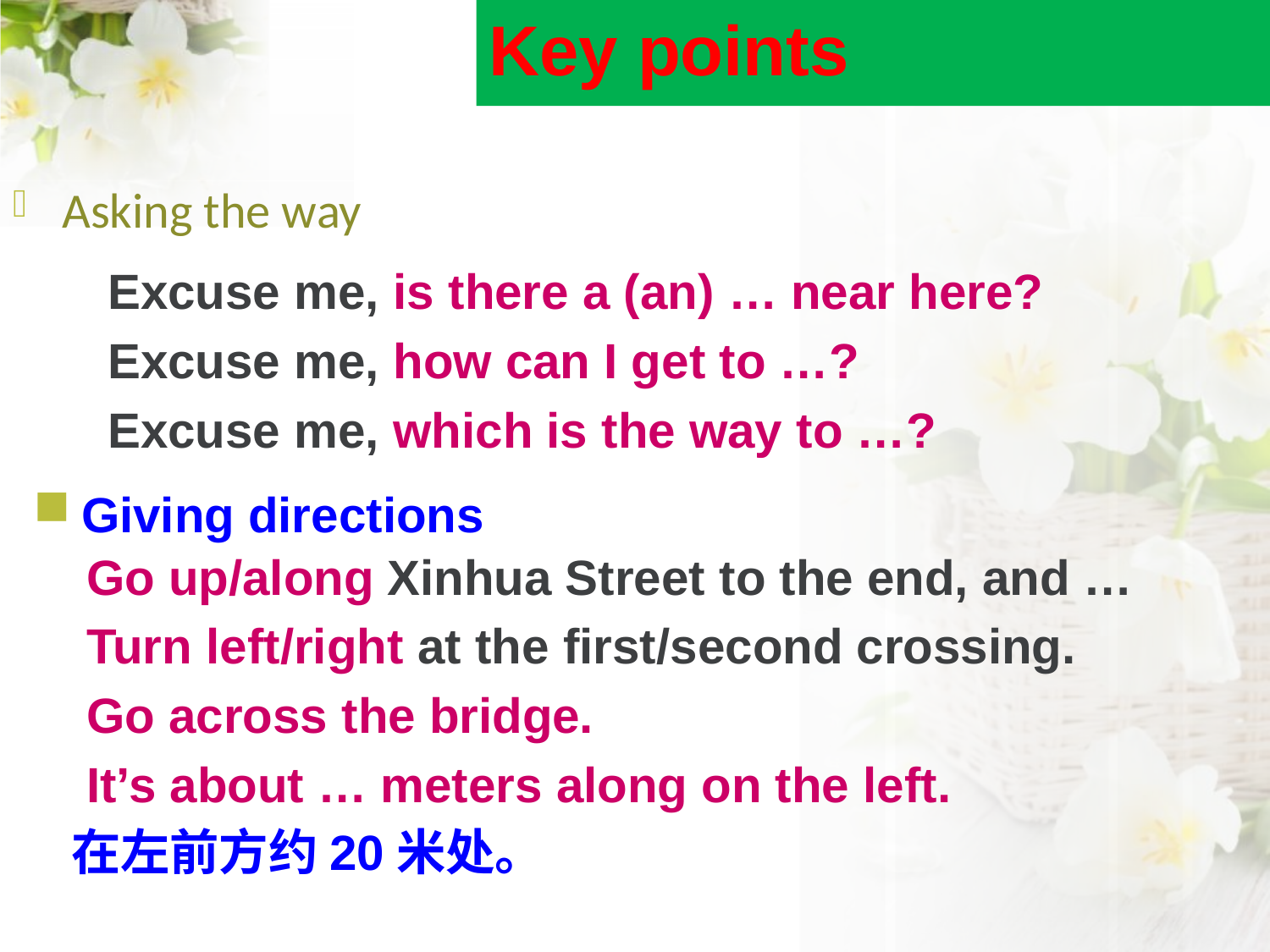

Key points
Asking the way
Excuse me, is there a (an) … near here?
Excuse me, how can I get to …?
Excuse me, which is the way to …?

Giving directions
Go up/along Xinhua Street to the end, and …
Turn left/right at the first/second crossing.
Go across the bridge.
It’s about … meters along on the left.
在左前方约20米处。